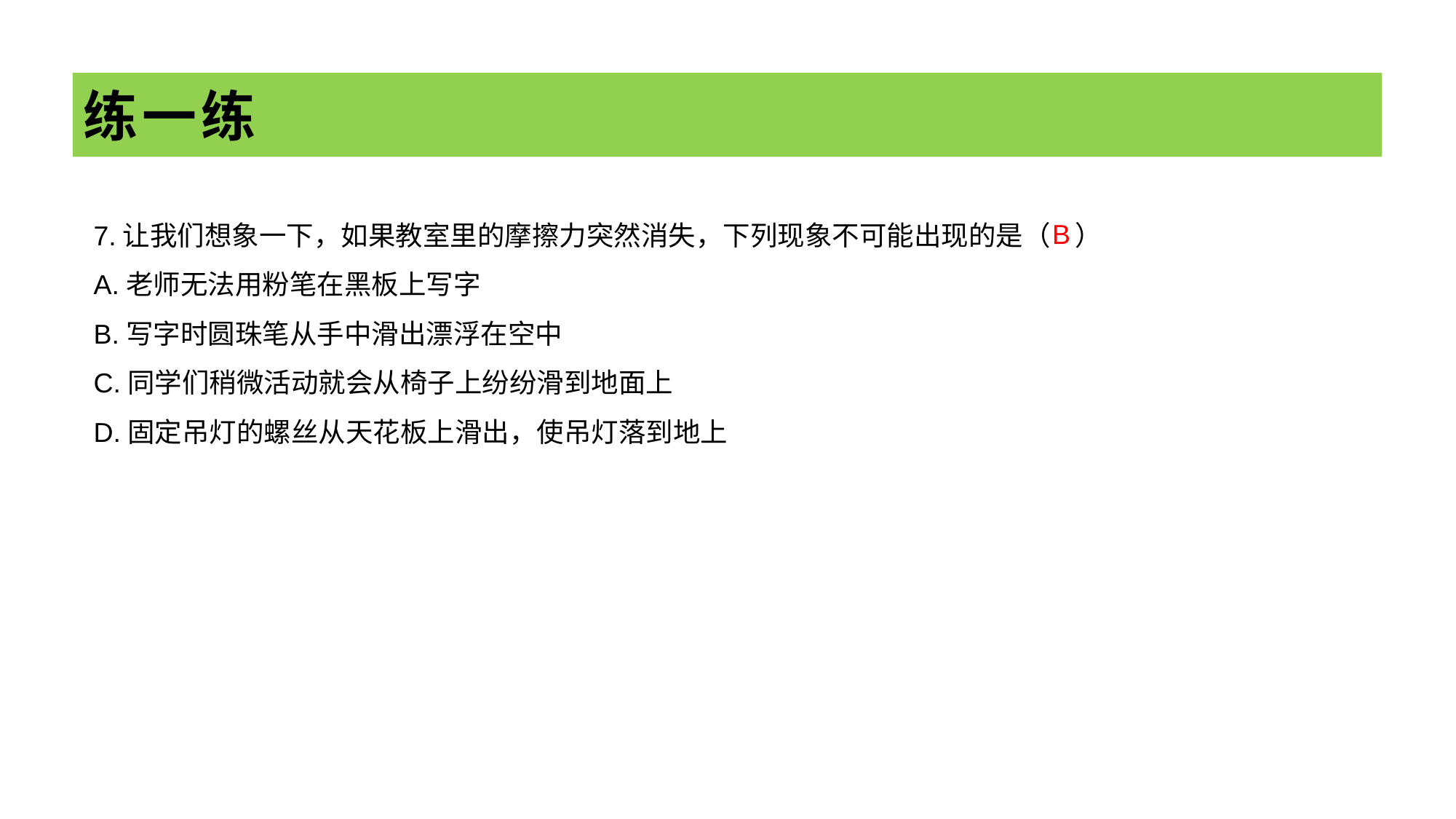

# 练一练
7.让我们想象一下，如果教室里的摩擦力突然消失，下列现象不可能出现的是（    ）
A.老师无法用粉笔在黑板上写字
B.写字时圆珠笔从手中滑出漂浮在空中
C.同学们稍微活动就会从椅子上纷纷滑到地面上
D.固定吊灯的螺丝从天花板上滑出，使吊灯落到地上
B